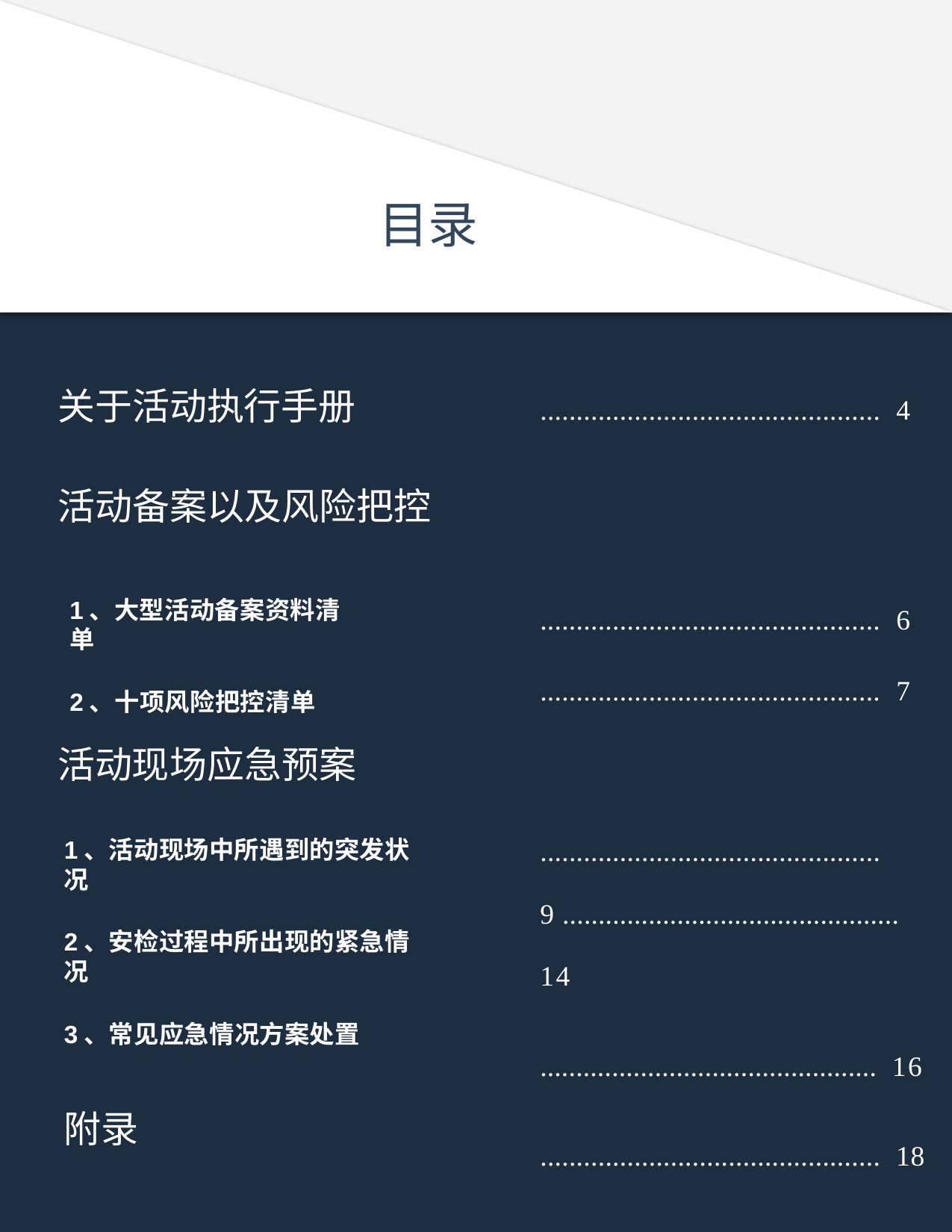

目录

关于活动执行手册	...............................................  4
活动备案以及风险把控
...............................................  6 ...............................................  7
1、大型活动备案资料清单

2、十项风险把控清单
活动现场应急预案
...............................................  9 ...............................................  14
...............................................  16 ...............................................  18
1、活动现场中所遇到的突发状况

2、安检过程中所出现的紧急情况

3、常见应急情况方案处置

附录